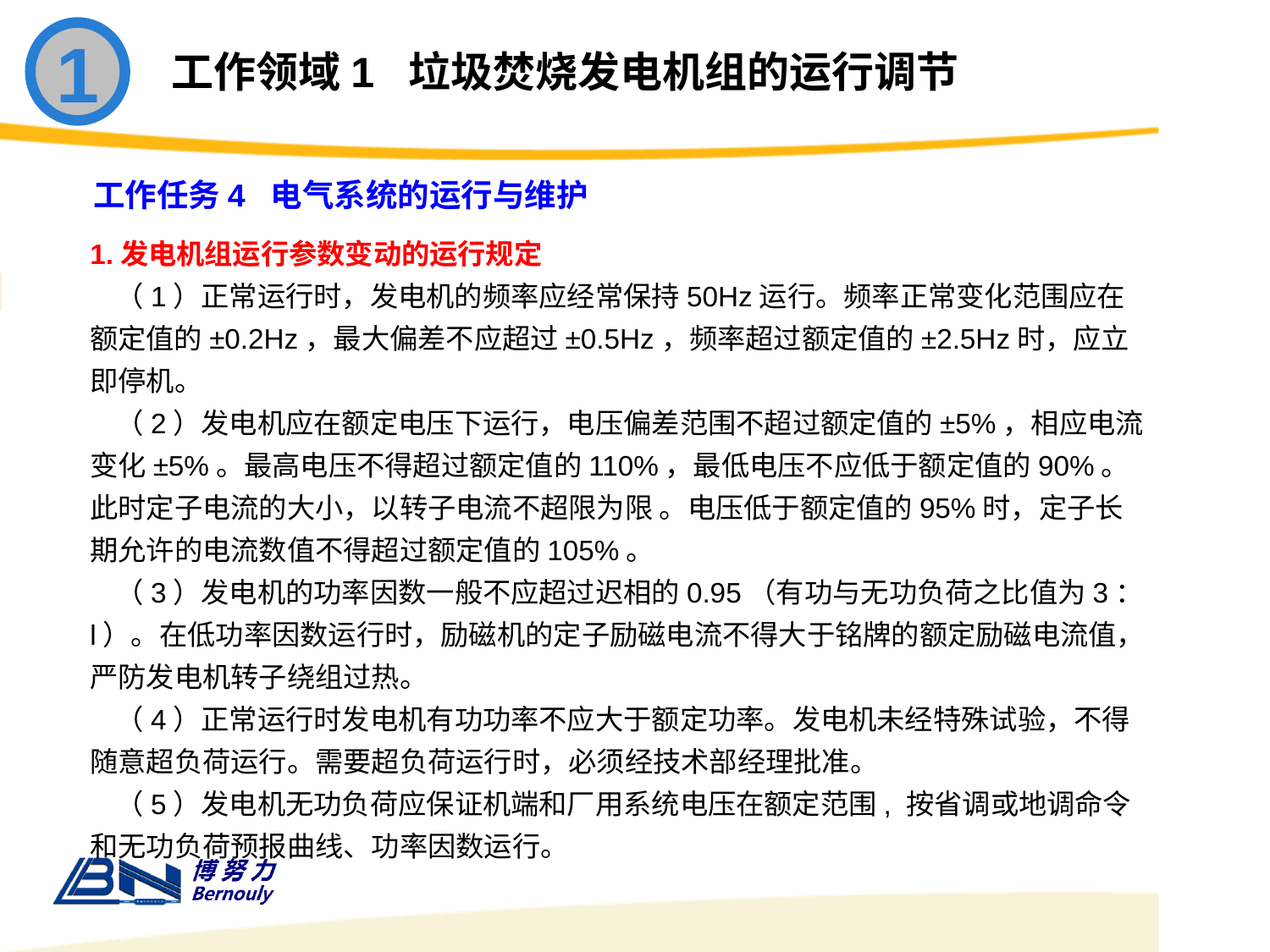

1
工作领域1  垃圾焚烧发电机组的运行调节
工作任务4  电气系统的运行与维护
1.发电机组运行参数变动的运行规定
   （1）正常运行时，发电机的频率应经常保持50Hz运行。频率正常变化范围应在额定值的±0.2Hz，最大偏差不应超过±0.5Hz，频率超过额定值的±2.5Hz时，应立即停机。
   （2）发电机应在额定电压下运行，电压偏差范围不超过额定值的±5%，相应电流变化±5%。最高电压不得超过额定值的110%，最低电压不应低于额定值的90%。 此时定子电流的大小，以转子电流不超限为限 。电压低于额定值的95%时，定子长期允许的电流数值不得超过额定值的105%。
   （3）发电机的功率因数一般不应超过迟相的0.95（有功与无功负荷之比值为3：l）。在低功率因数运行时，励磁机的定子励磁电流不得大于铭牌的额定励磁电流值，严防发电机转子绕组过热。
   （4）正常运行时发电机有功功率不应大于额定功率。发电机未经特殊试验，不得随意超负荷运行。需要超负荷运行时，必须经技术部经理批准。
   （5）发电机无功负荷应保证机端和厂用系统电压在额定范围, 按省调或地调命令和无功负荷预报曲线、功率因数运行。